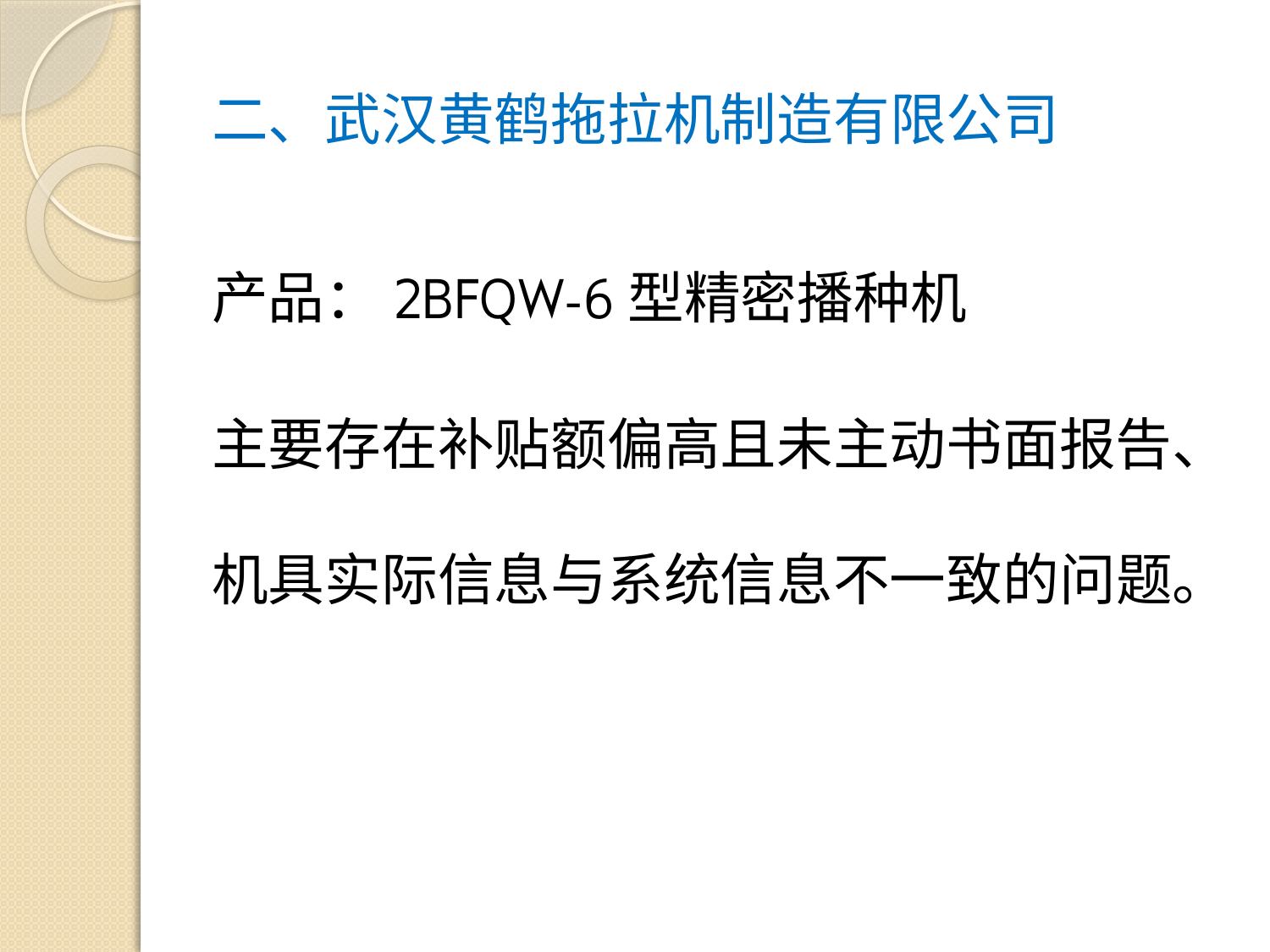

# 二、武汉黄鹤拖拉机制造有限公司
产品：2BFQW-6型精密播种机
主要存在补贴额偏高且未主动书面报告、机具实际信息与系统信息不一致的问题。